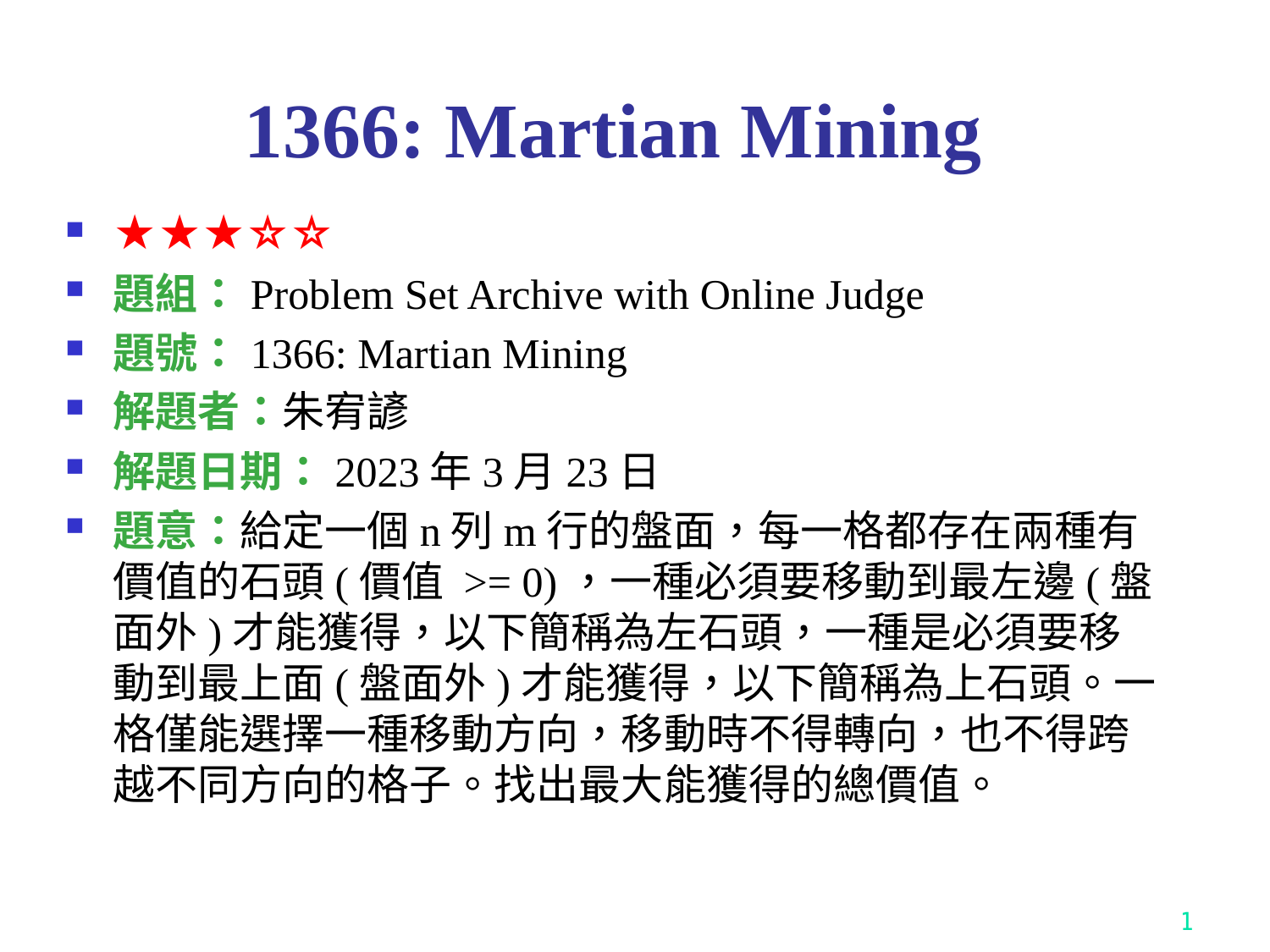

# 1366: Martian Mining
★★★☆☆
題組：Problem Set Archive with Online Judge
題號：1366: Martian Mining
解題者：朱宥諺
解題日期：2023年3月23日
題意：給定一個n列m行的盤面，每一格都存在兩種有價值的石頭(價值 >= 0)，一種必須要移動到最左邊(盤面外)才能獲得，以下簡稱為左石頭，一種是必須要移動到最上面(盤面外)才能獲得，以下簡稱為上石頭。一格僅能選擇一種移動方向，移動時不得轉向，也不得跨越不同方向的格子。找出最大能獲得的總價值。
1